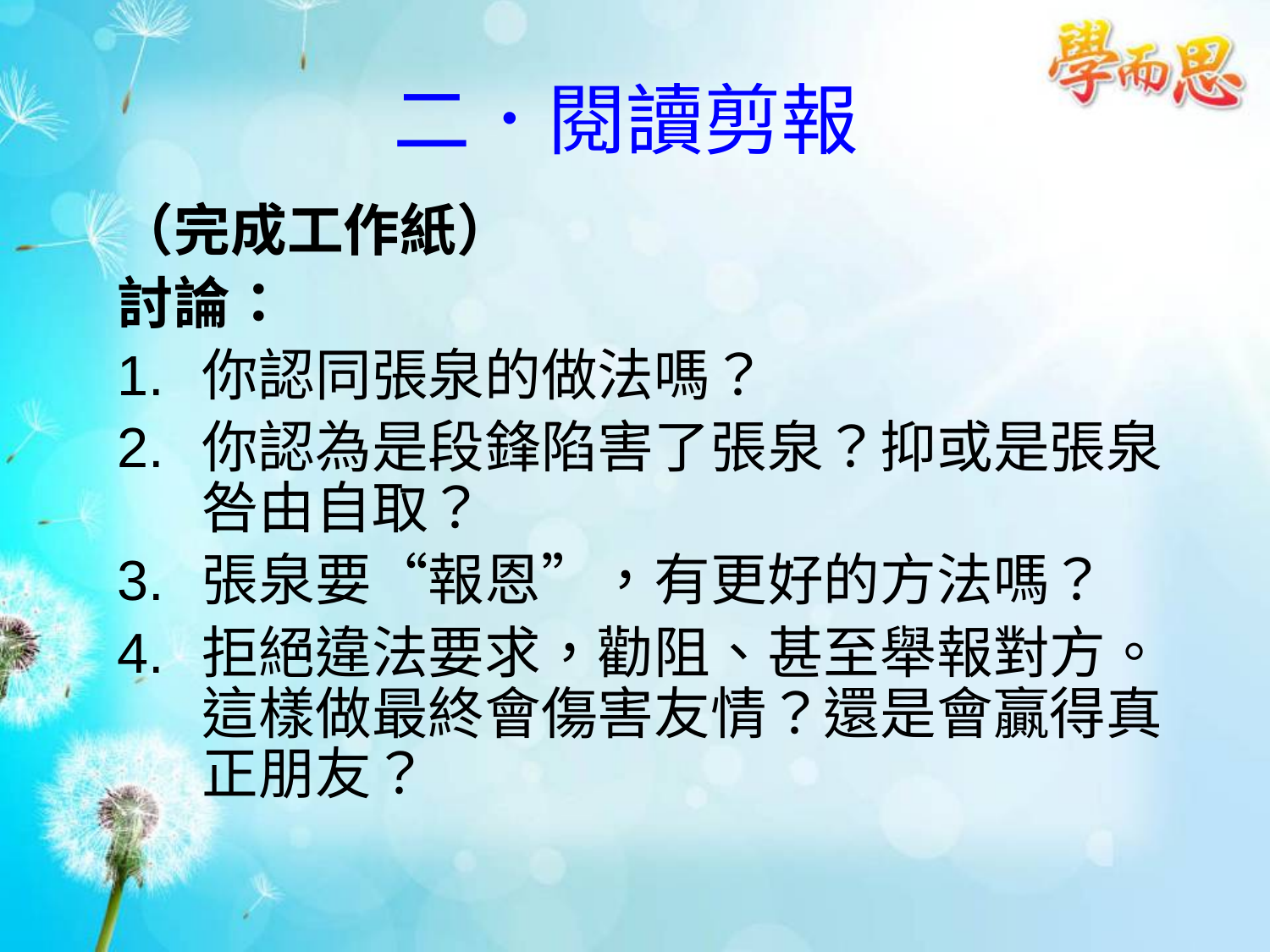

# 二．閱讀剪報
（完成工作紙）
討論：
你認同張泉的做法嗎？
你認為是段鋒陷害了張泉？抑或是張泉咎由自取？
張泉要“報恩”，有更好的方法嗎？
拒絕違法要求，勸阻、甚至舉報對方。 這樣做最終會傷害友情？還是會贏得真正朋友？